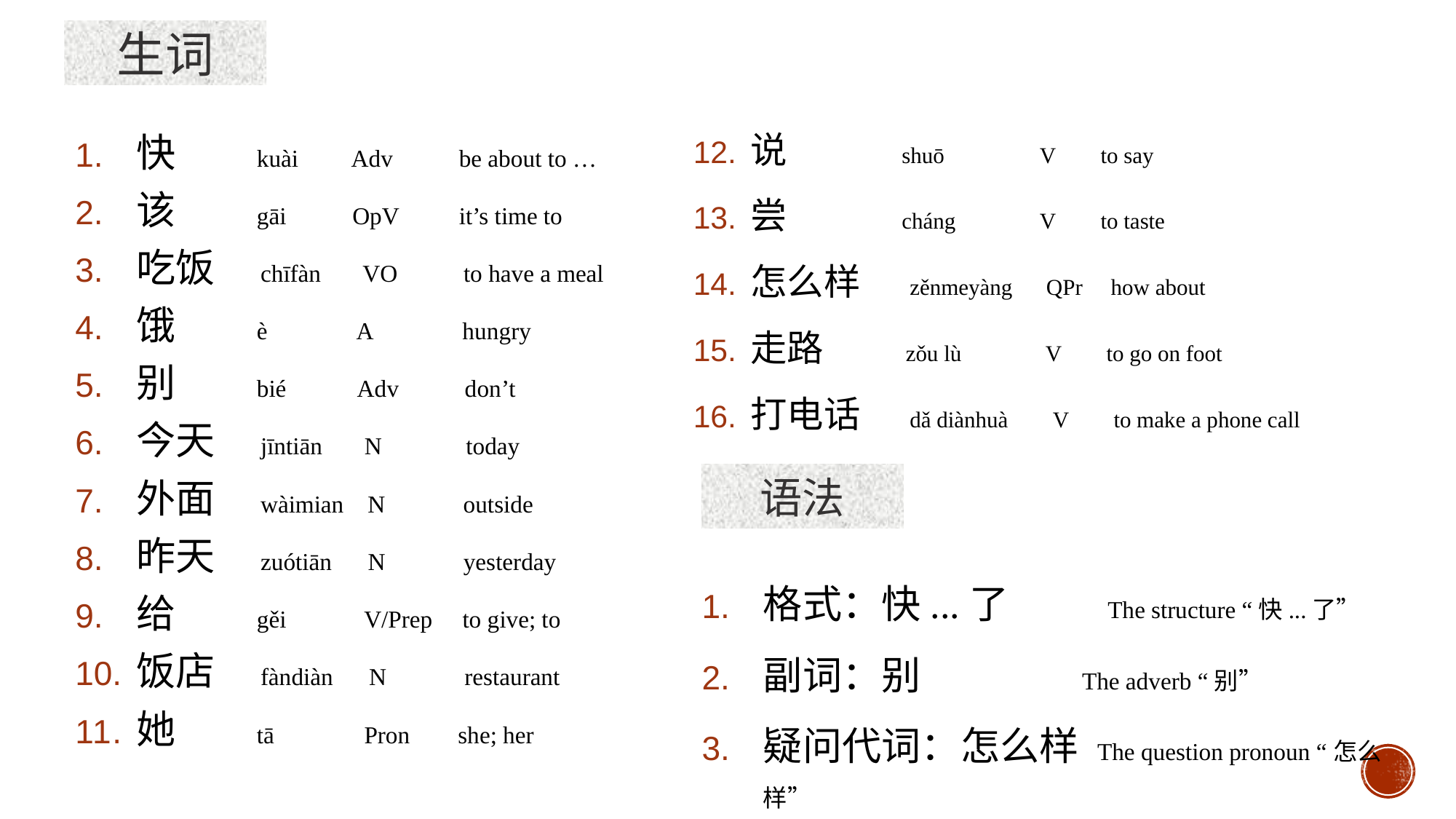

生词
快        kuài         Adv           be about to …
该        gāi           OpV          it’s time to
吃饭    chīfàn       VO           to have a meal
饿        è               A               hungry
别        bié            Adv           don’t
今天    jīntiān       N              today
外面    wàimian    N             outside
昨天    zuótiān      N             yesterday
给        gěi             V/Prep     to give; to
饭店    fàndiàn      N             restaurant
她        tā               Pron        she; her
说             shuō                 V        to say
尝             cháng               V        to taste
怎么样     zěnmeyàng      QPr     how about
走路         zǒu lù               V        to go on foot
打电话     dǎ diànhuà        V        to make a phone call
语法
格式：快...了          The structure “快...了”
副词：别                 The adverb “别”
疑问代词：怎么样 The question pronoun “怎么样”